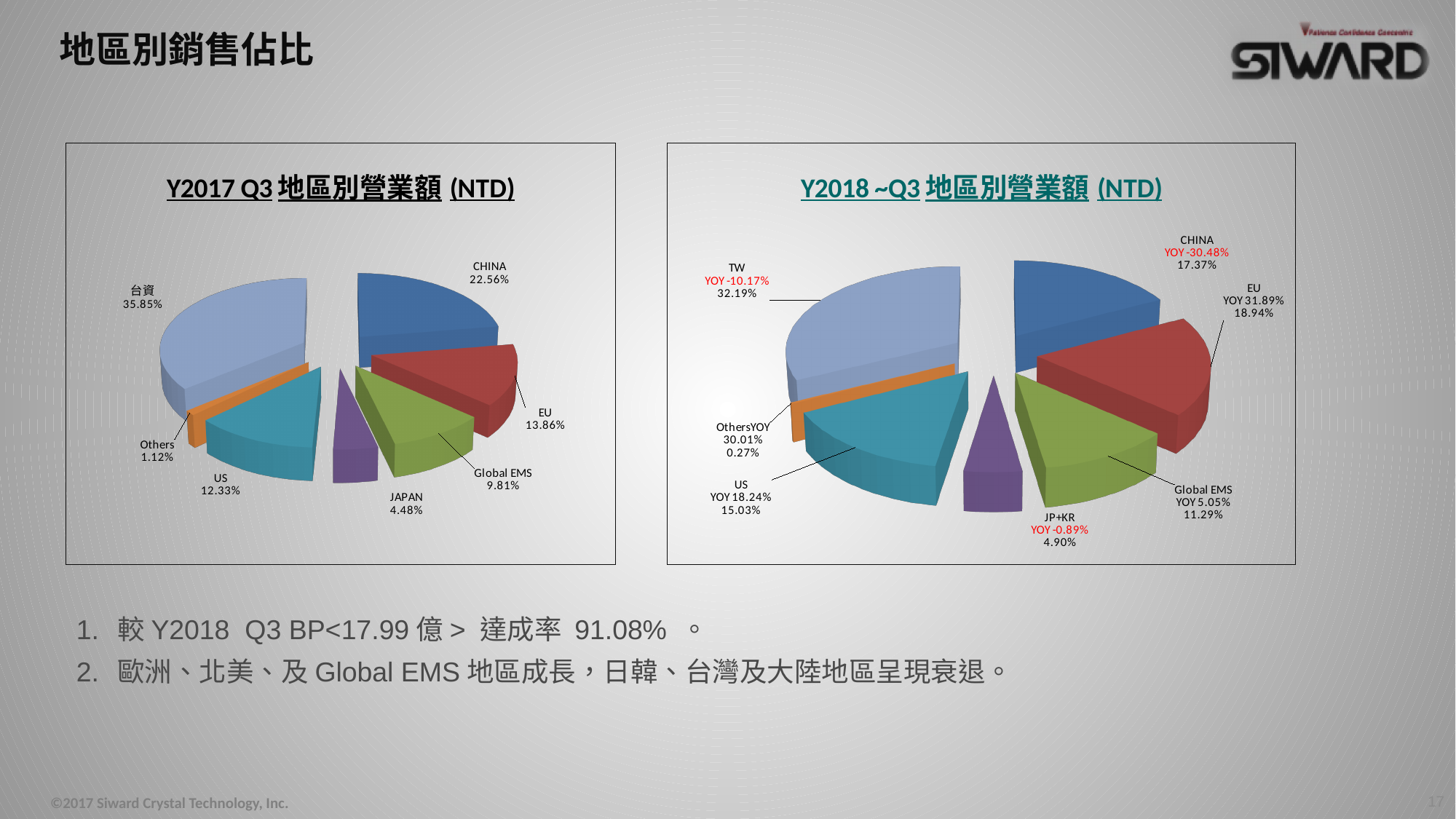

# 地區別銷售佔比

[unsupported chart]

[unsupported chart]

較Y2018  Q3 BP<17.99億> 達成率 91.08% 。
歐洲、北美、及Global EMS地區成長，日韓、台灣及大陸地區呈現衰退。

17